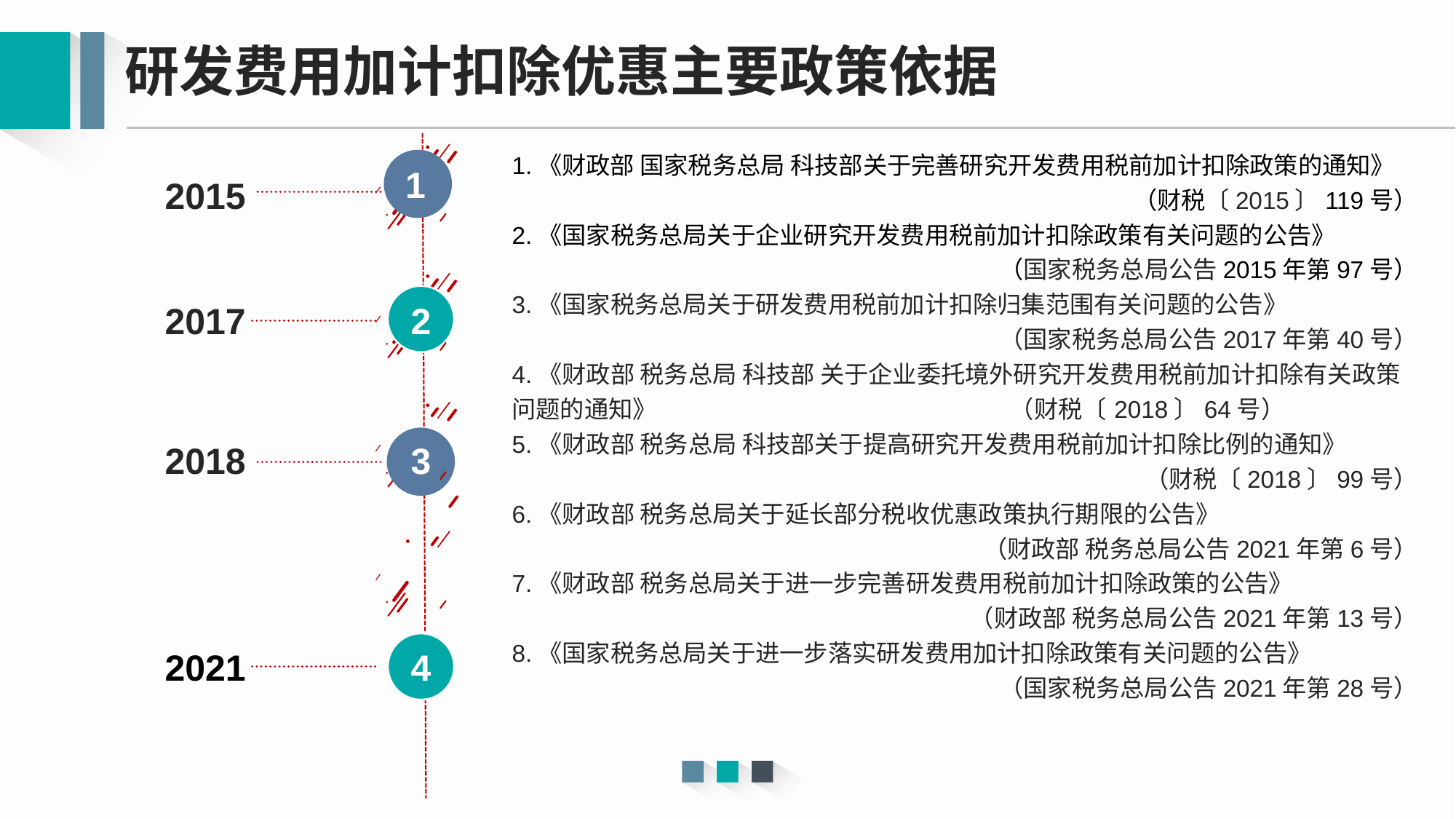

研发费用加计扣除优惠主要政策依据

1
2015

2
2017

3
2018

1.《财政部 国家税务总局 科技部关于完善研究开发费用税前加计扣除政策的通知》
（财税〔2015〕119号）
2.《国家税务总局关于企业研究开发费用税前加计扣除政策有关问题的公告》
（国家税务总局公告2015年第97号）
3.《国家税务总局关于研发费用税前加计扣除归集范围有关问题的公告》
（国家税务总局公告2017年第40号）
4.《财政部 税务总局 科技部 关于企业委托境外研究开发费用税前加计扣除有关政策问题的通知》                                                                 （财税〔2018〕64号）
5.《财政部 税务总局 科技部关于提高研究开发费用税前加计扣除比例的通知》
（财税〔2018〕99号）
6.《财政部 税务总局关于延长部分税收优惠政策执行期限的公告》
（财政部 税务总局公告2021年第6号）
7.《财政部 税务总局关于进一步完善研发费用税前加计扣除政策的公告》
（财政部 税务总局公告2021年第13号）
8.《国家税务总局关于进一步落实研发费用加计扣除政策有关问题的公告》
（国家税务总局公告2021年第28号）

4
2021